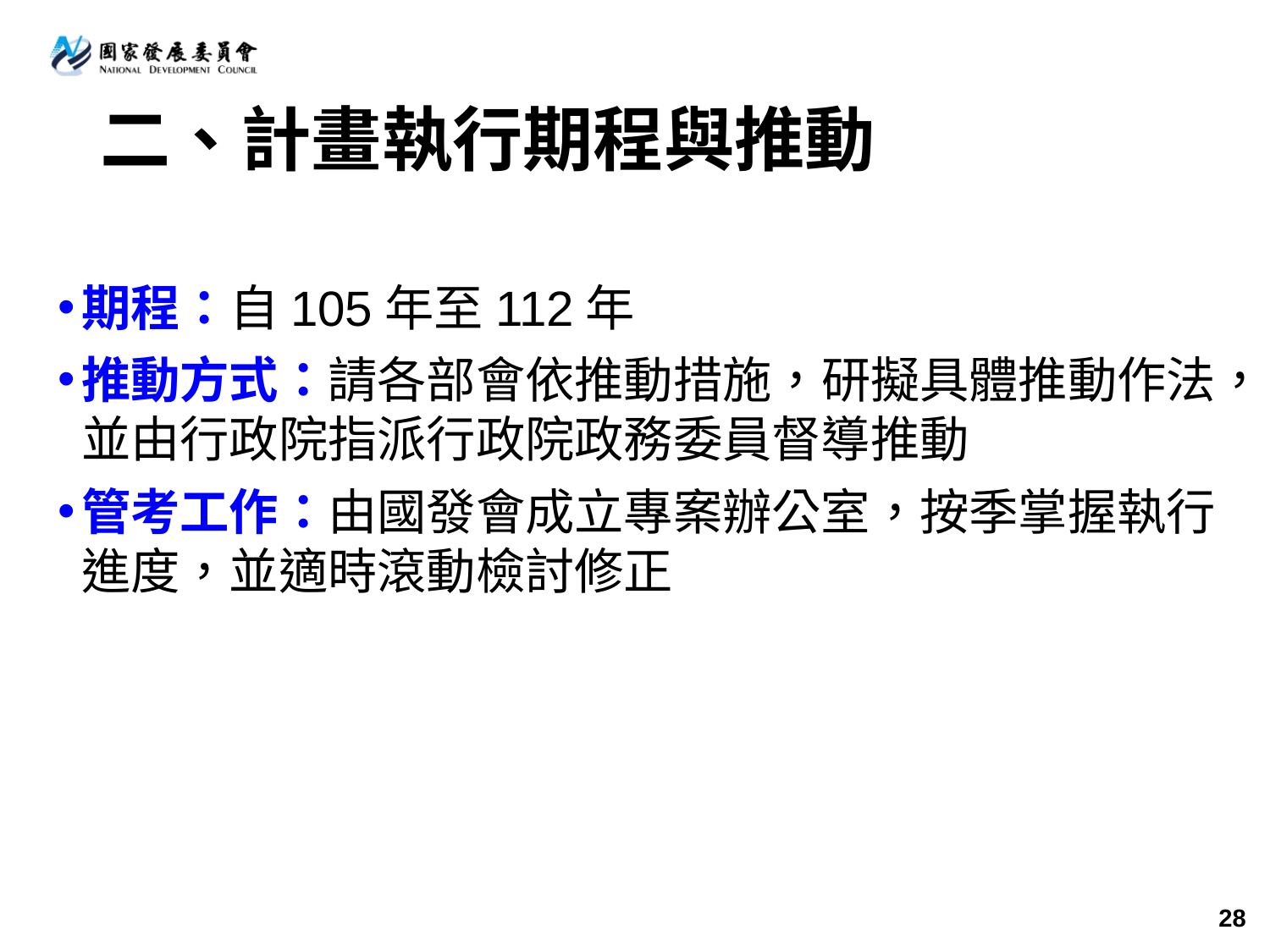

# 二、計畫執行期程與推動
期程：自105年至112年
推動方式：請各部會依推動措施，研擬具體推動作法，並由行政院指派行政院政務委員督導推動
管考工作：由國發會成立專案辦公室，按季掌握執行進度，並適時滾動檢討修正
28